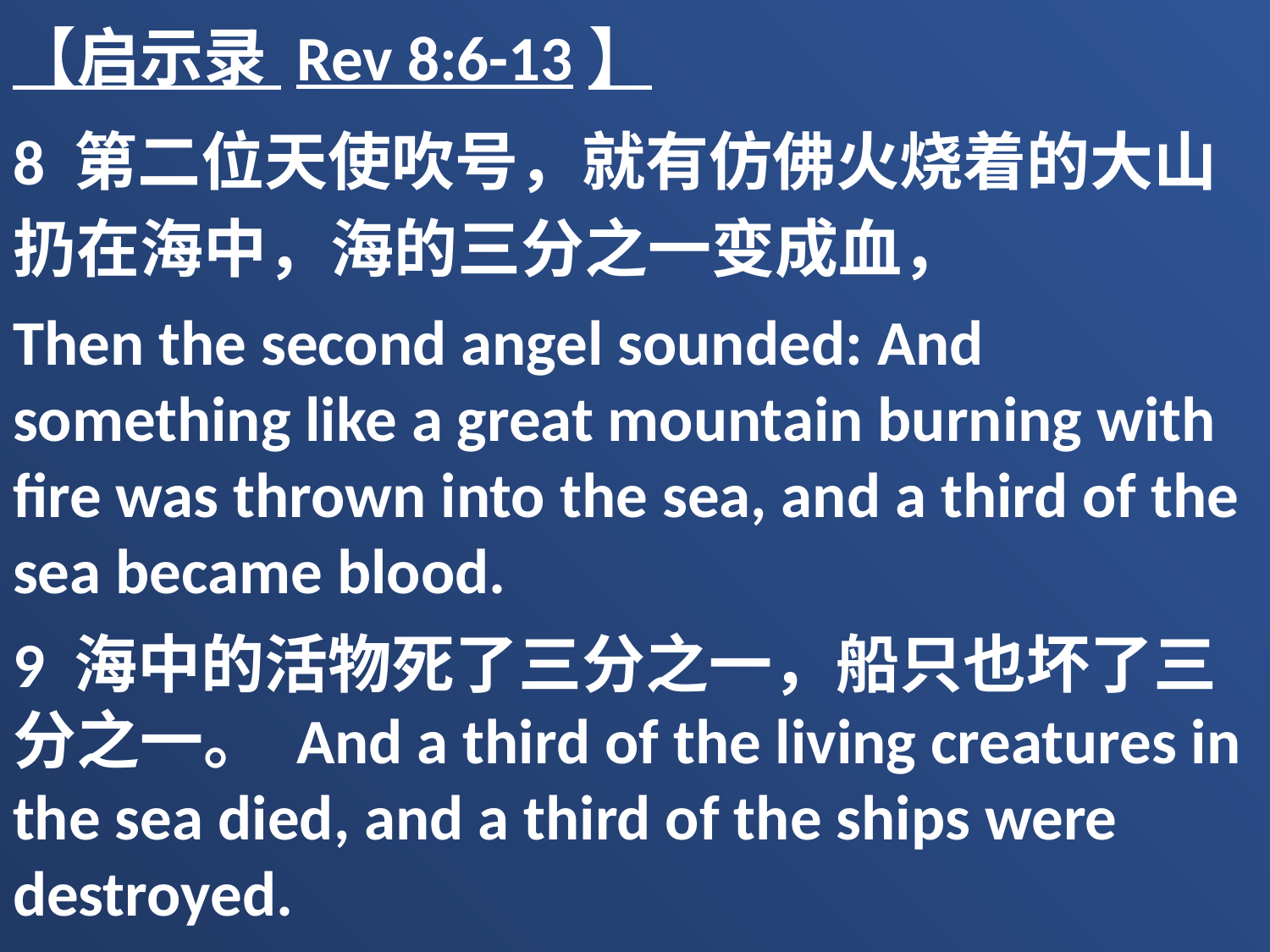

【启示录 Rev 8:6-13】
8 第二位天使吹号，就有仿佛火烧着的大山扔在海中，海的三分之一变成血，
Then the second angel sounded: And something like a great mountain burning with fire was thrown into the sea, and a third of the sea became blood.
9 海中的活物死了三分之一，船只也坏了三分之一。 And a third of the living creatures in the sea died, and a third of the ships were destroyed.